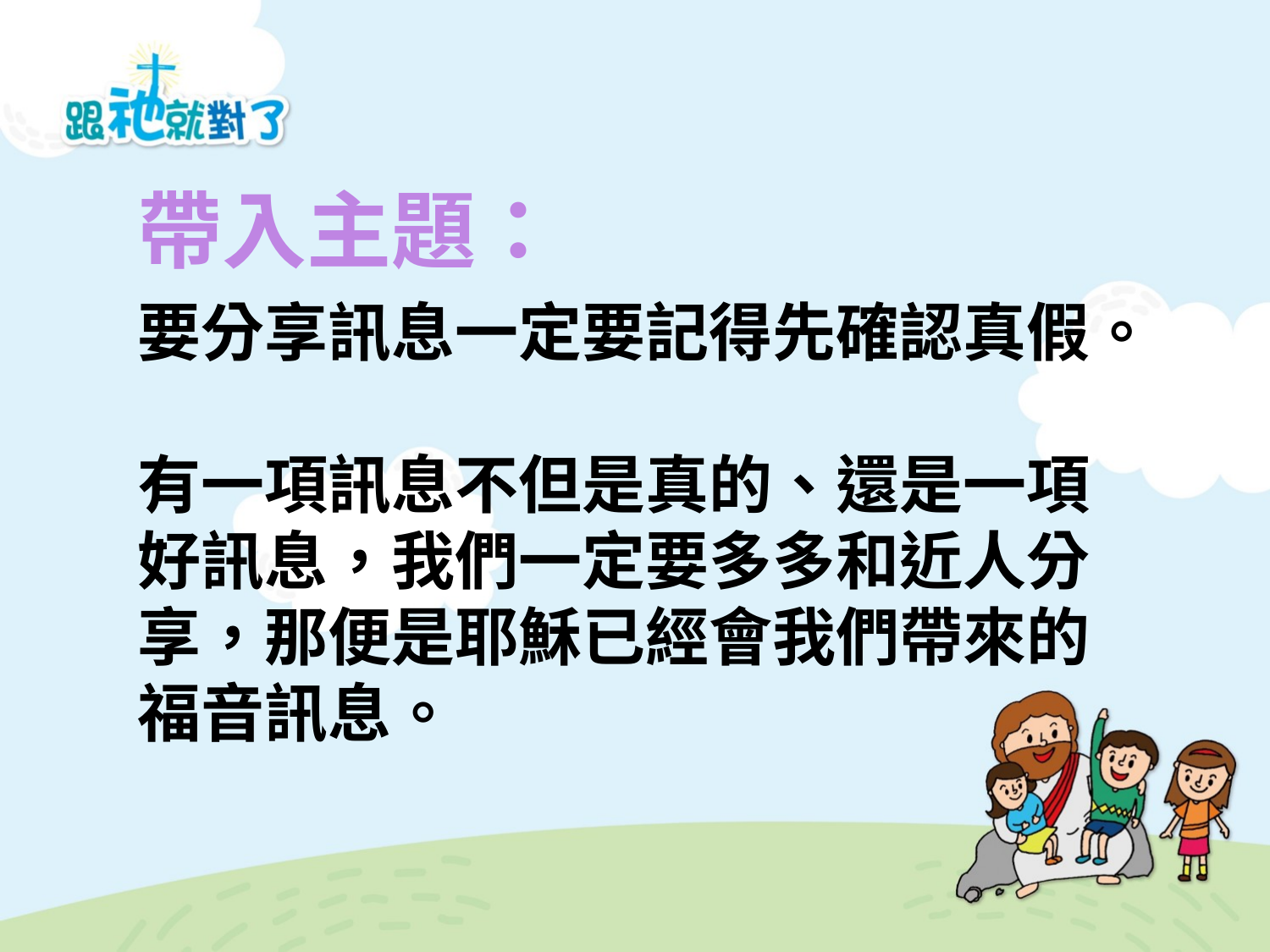

帶入主題：
要分享訊息一定要記得先確認真假。

有一項訊息不但是真的、還是一項好訊息，我們一定要多多和近人分享，那便是耶穌已經會我們帶來的福音訊息。